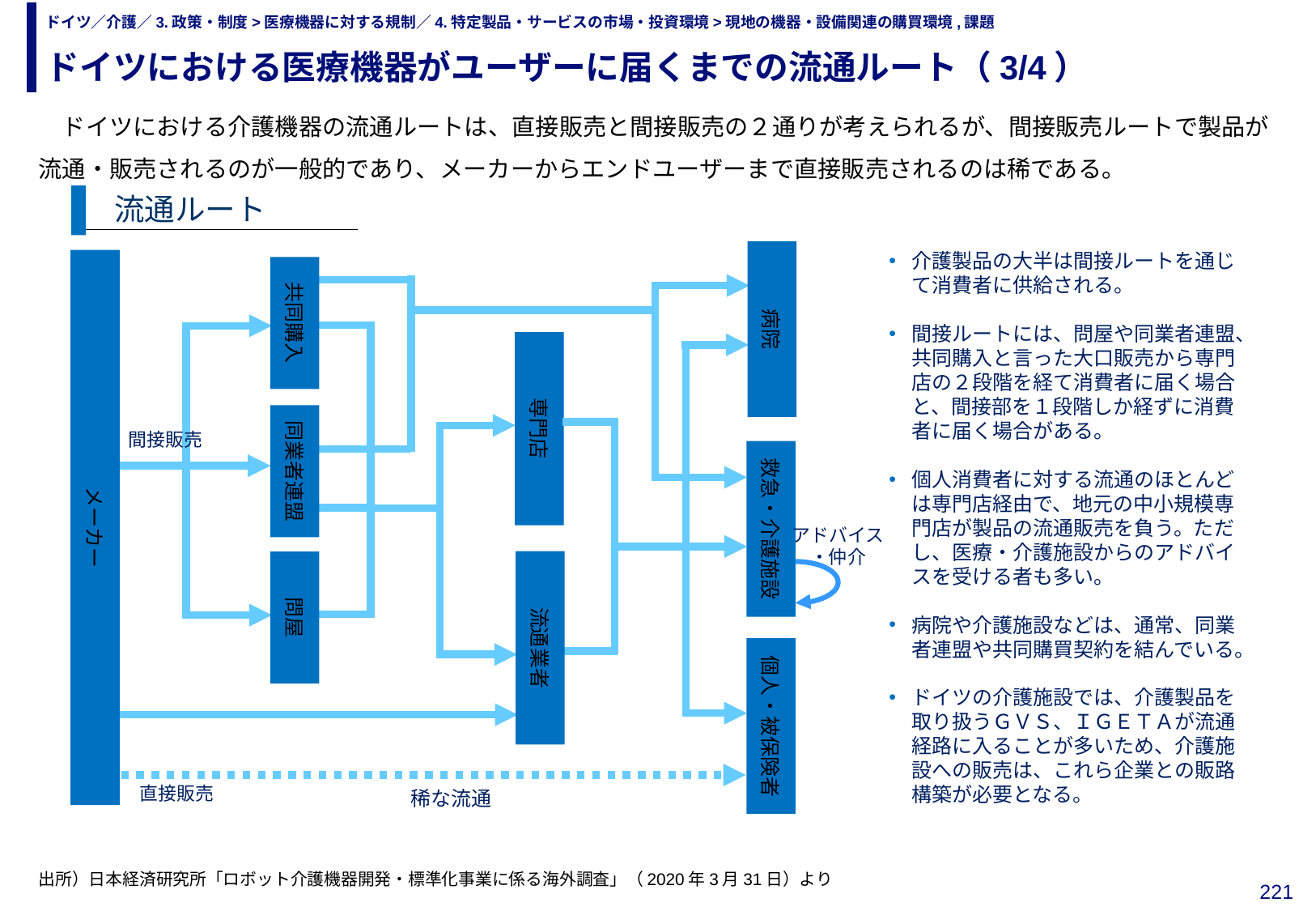

ドイツにおける医療機器がユーザーに届くまでの流通ルート（3/4）
# ドイツ／介護／3.政策・制度>医療機器に対する規制／4.特定製品・サービスの市場・投資環境>現地の機器・設備関連の購買環境,課題
　ドイツにおける介護機器の流通ルートは、直接販売と間接販売の２通りが考えられるが、間接販売ルートで製品が流通・販売されるのが一般的であり、メーカーからエンドユーザーまで直接販売されるのは稀である。
流通ルート

病院
メーカー
共同購入
専門店
同業者連盟
間接販売
救急・介護施設
アドバイス
・仲介
流通業者
問屋

個人・被保険者
直接販売
稀な流通
介護製品の大半は間接ルートを通じて消費者に供給される。

間接ルートには、問屋や同業者連盟、共同購入と言った大口販売から専門店の２段階を経て消費者に届く場合と、間接部を１段階しか経ずに消費者に届く場合がある。

個人消費者に対する流通のほとんどは専門店経由で、地元の中小規模専門店が製品の流通販売を負う。ただし、医療・介護施設からのアドバイスを受ける者も多い。

病院や介護施設などは、通常、同業者連盟や共同購買契約を結んでいる。

ドイツの介護施設では、介護製品を取り扱うＧＶＳ、ＩＧＥＴＡが流通経路に入ることが多いため、介護施設への販売は、これら企業との販路構築が必要となる。
出所）日本経済研究所「ロボット介護機器開発・標準化事業に係る海外調査」（2020年3月31日）より